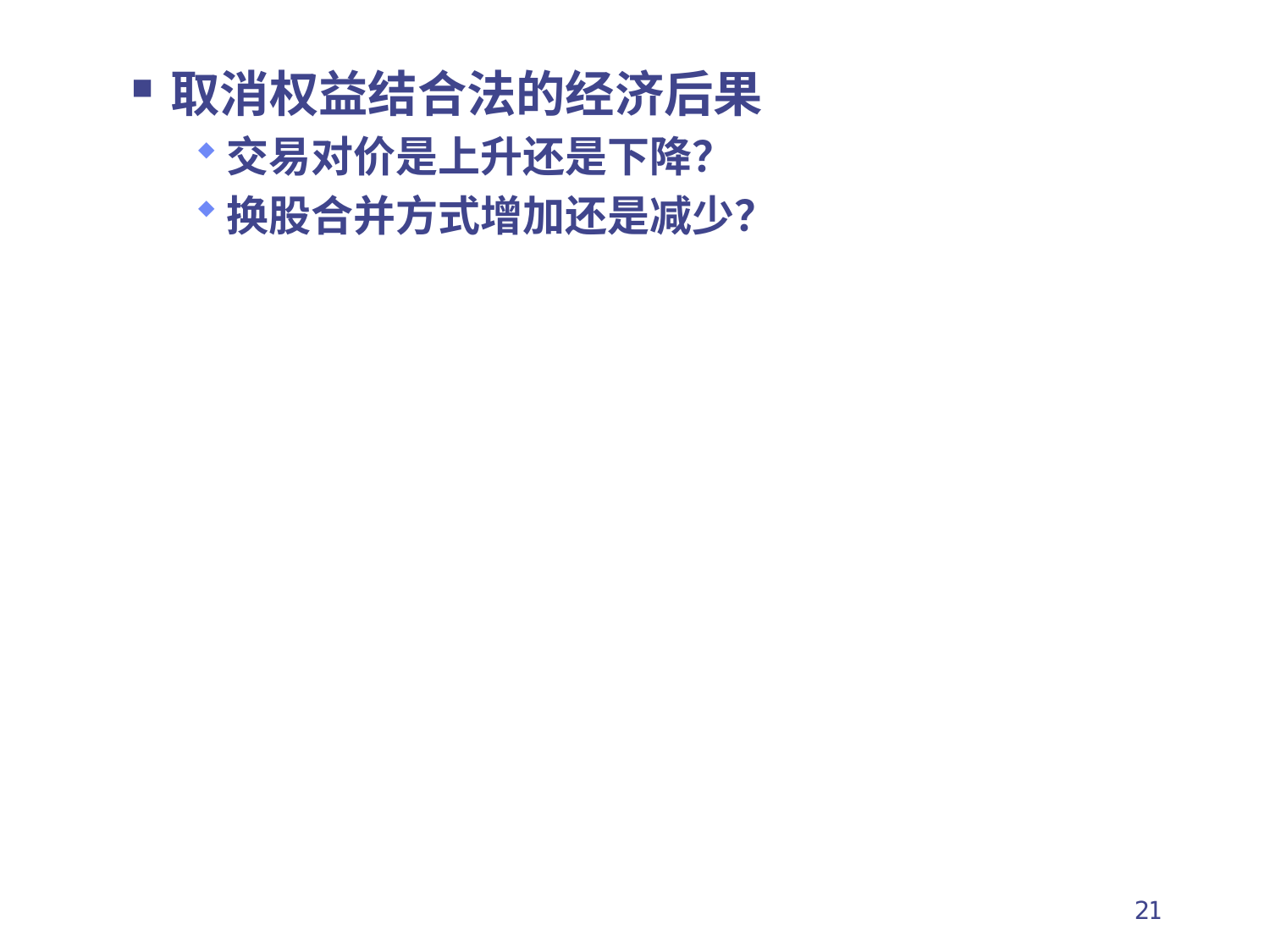

取消权益结合法的经济后果
交易对价是上升还是下降？
换股合并方式增加还是减少？

21